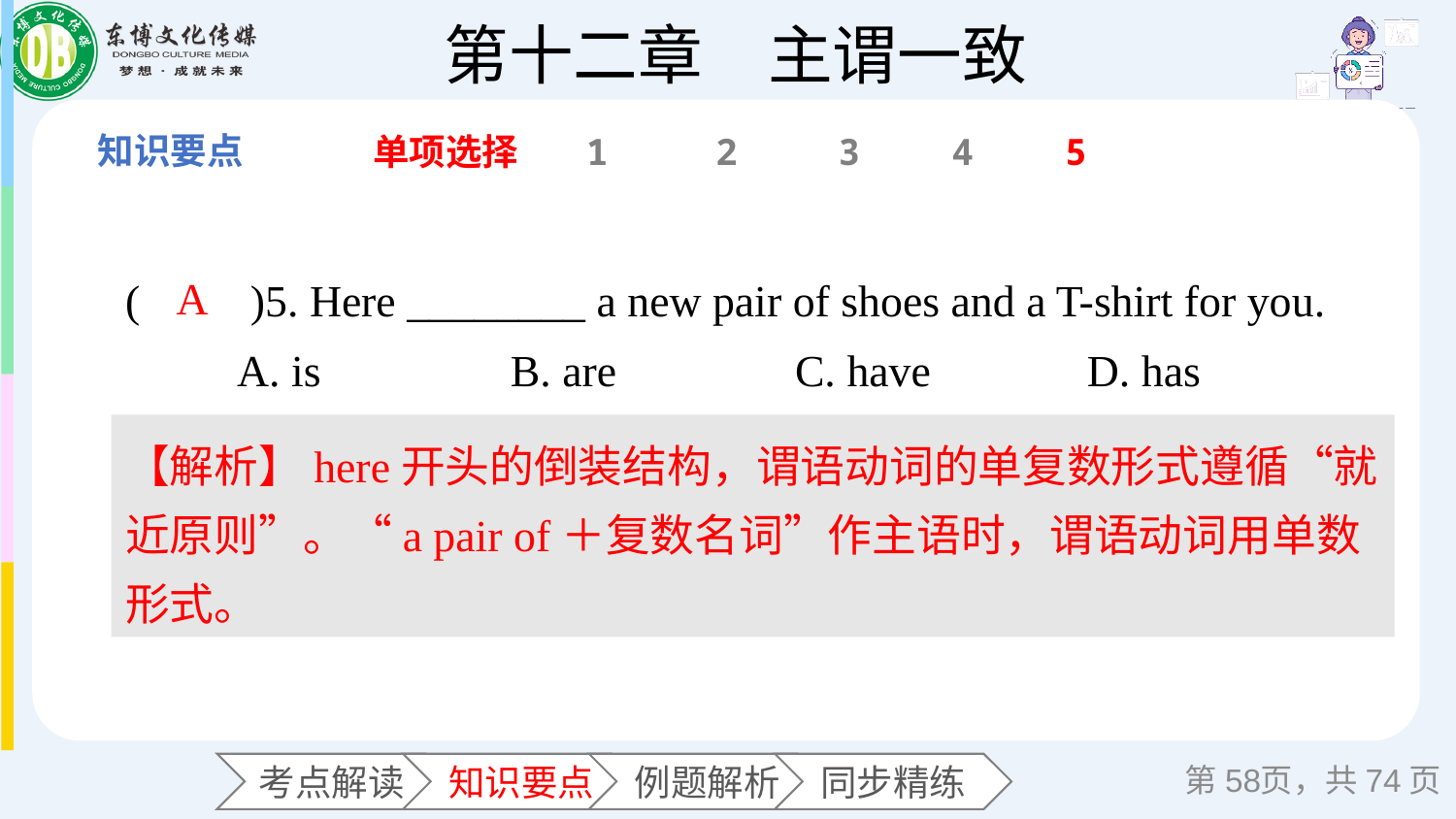

单项选择
1
2
3
4
5

(　　)5. Here ________ a new pair of shoes and a T-shirt for you.
          A. is                 B. are                C. have              D. has
 A
【解析】here开头的倒装结构，谓语动词的单复数形式遵循“就近原则”。“a pair of＋复数名词”作主语时，谓语动词用单数形式。
第58页，共74页